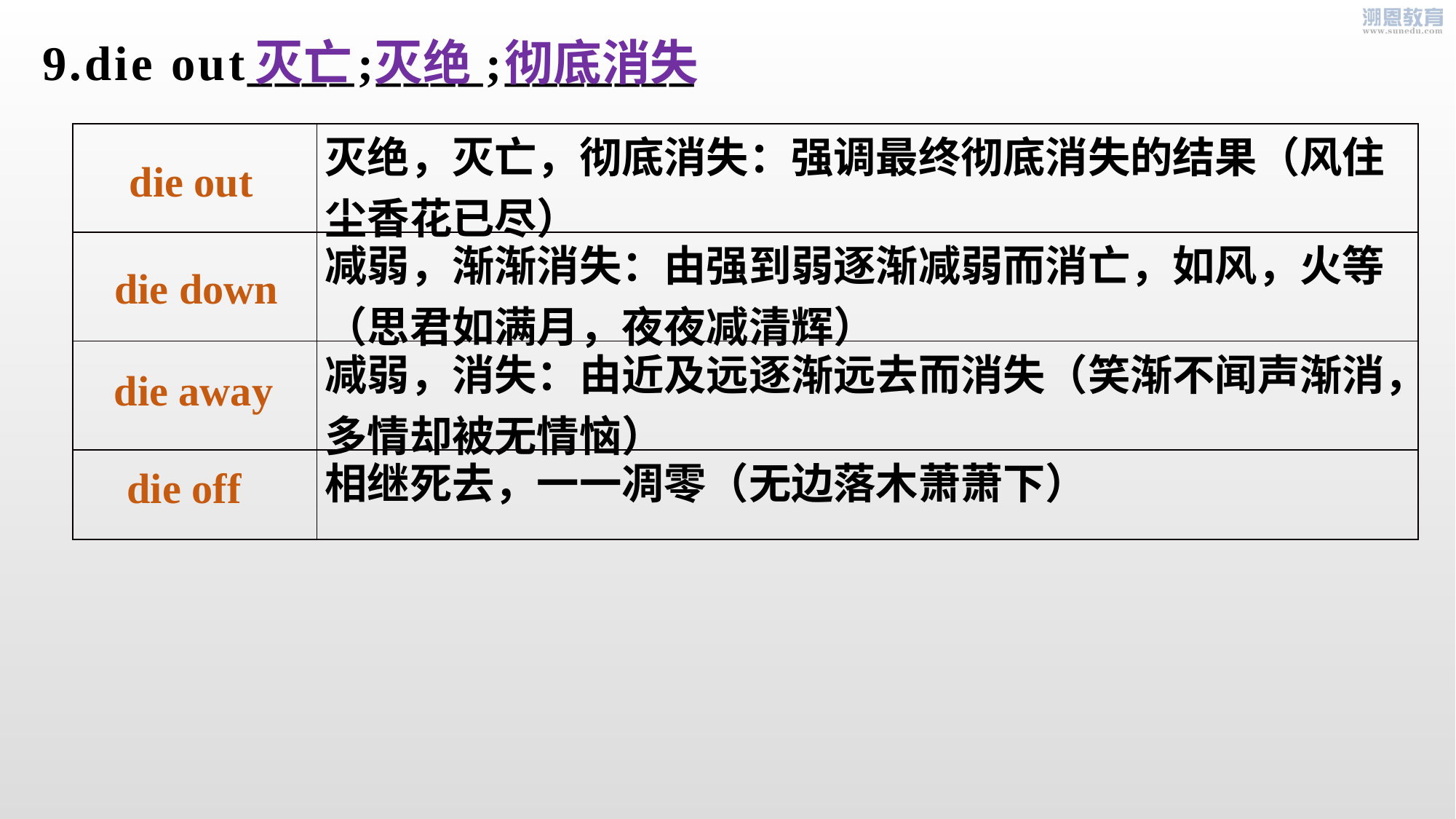

9.die out____;____;_______

灭亡  灭绝   彻底消失
|  | 灭绝，灭亡，彻底消失：强调最终彻底消失的结果（风住尘香花已尽） |
| --- | --- |
|  | 减弱，渐渐消失：由强到弱逐渐减弱而消亡，如风，火等（思君如满月，夜夜减清辉） |
|  | 减弱，消失：由近及远逐渐远去而消失（笑渐不闻声渐消，多情却被无情恼） |
|  | 相继死去，一一凋零（无边落木萧萧下） |
die out
die down
die away
die off